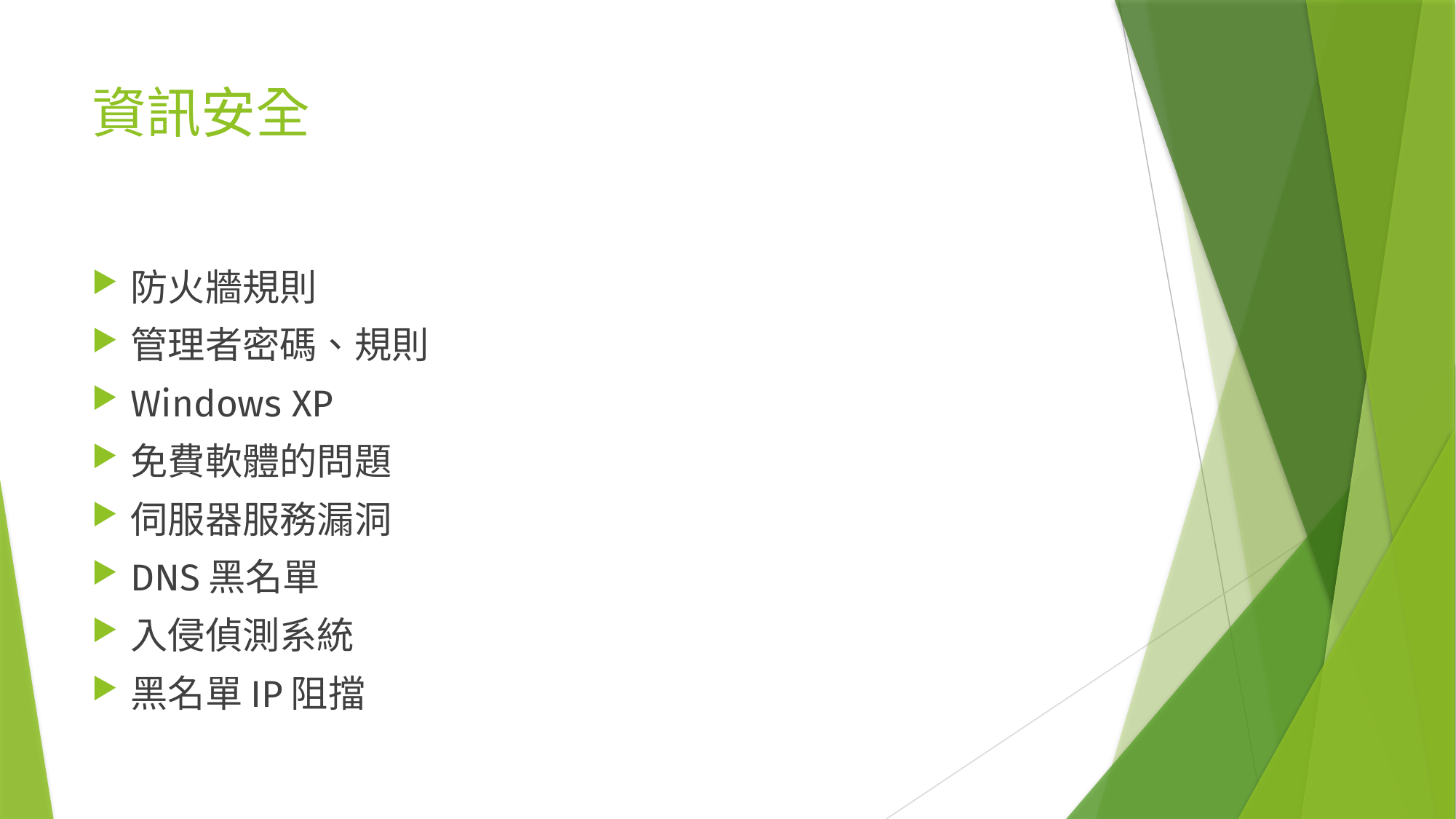

# 資訊安全
防火牆規則
管理者密碼、規則
Windows XP
免費軟體的問題
伺服器服務漏洞
DNS黑名單
入侵偵測系統
黑名單IP阻擋